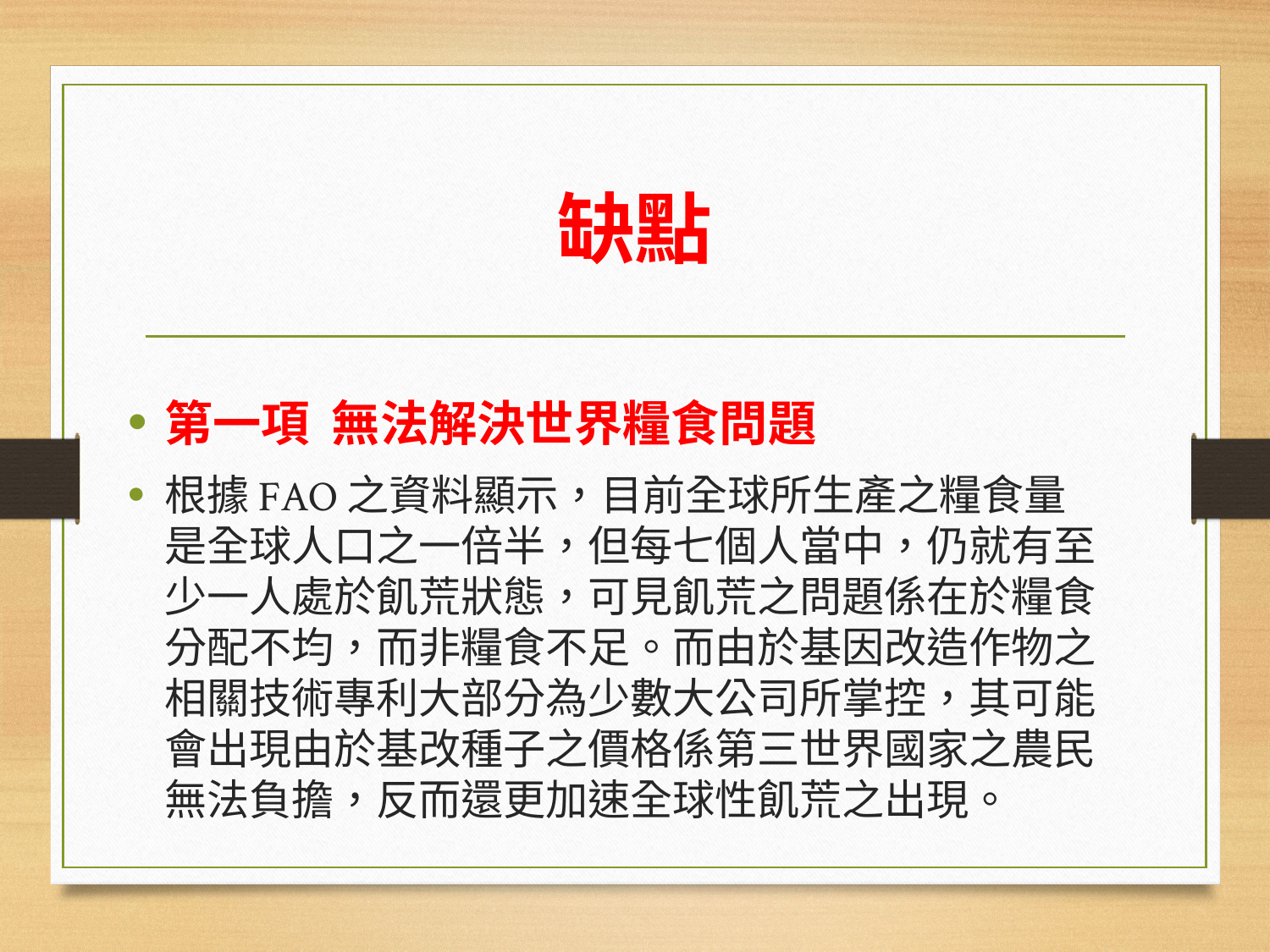

# 缺點
第一項  無法解決世界糧食問題
根據FAO之資料顯示，目前全球所生產之糧食量是全球人口之一倍半，但每七個人當中，仍就有至少一人處於飢荒狀態，可見飢荒之問題係在於糧食分配不均，而非糧食不足。而由於基因改造作物之相關技術專利大部分為少數大公司所掌控，其可能會出現由於基改種子之價格係第三世界國家之農民無法負擔，反而還更加速全球性飢荒之出現。